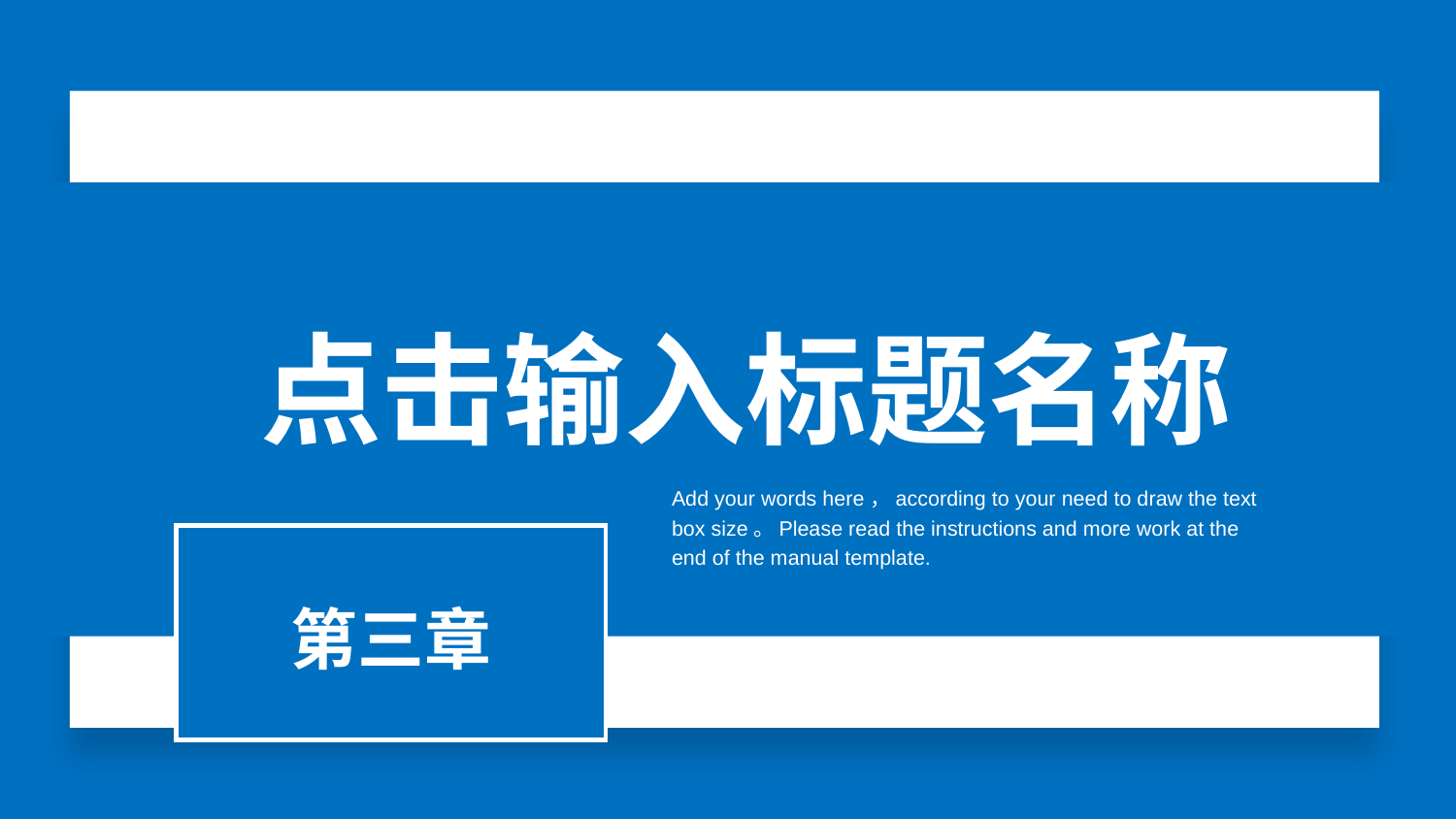

点击输入标题名称
Add your words here，according to your need to draw the text box size。Please read the instructions and more work at the end of the manual template.

第三章